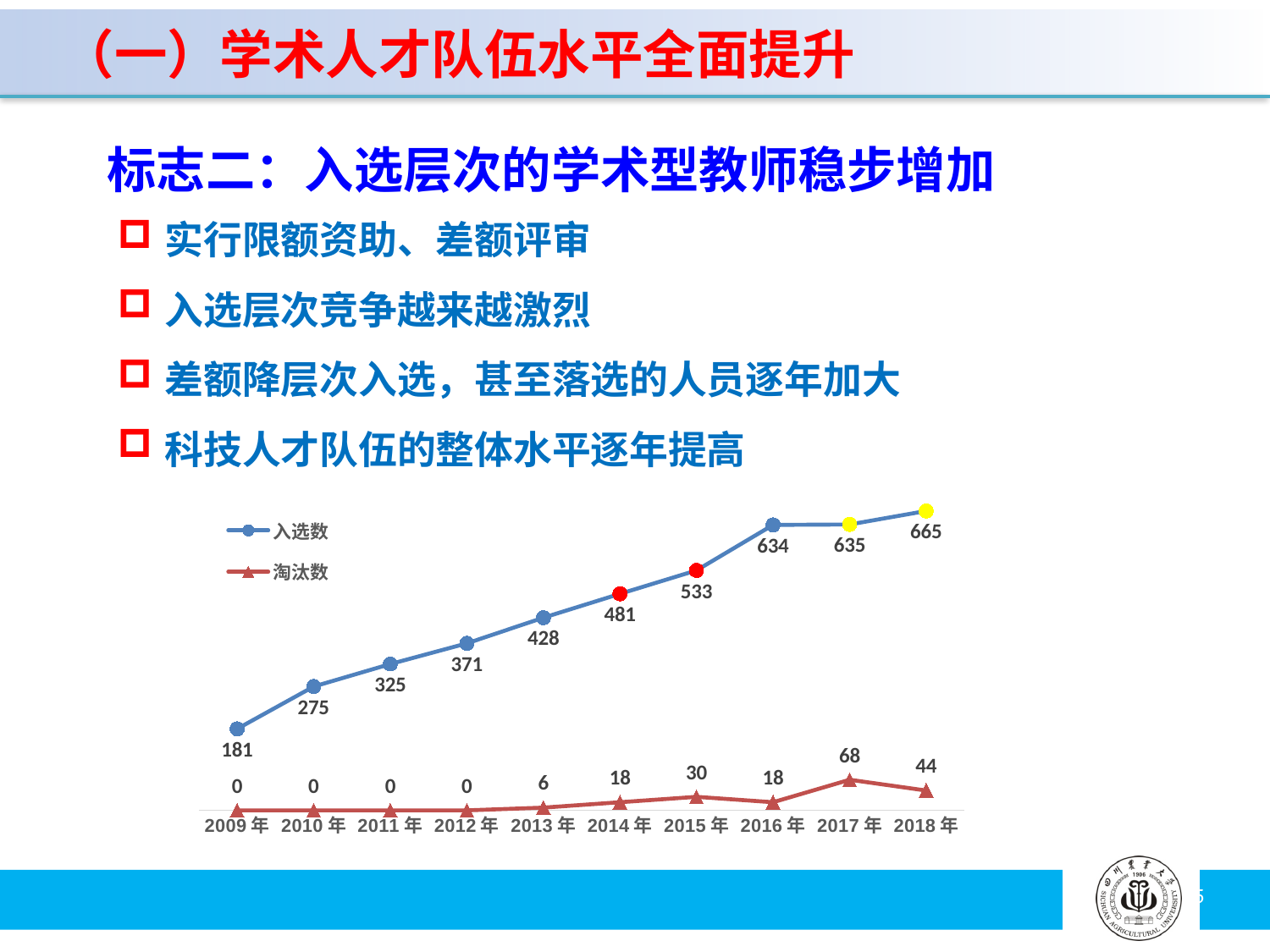

（一）学术人才队伍水平全面提升
标志二：入选层次的学术型教师稳步增加
实行限额资助、差额评审
入选层次竞争越来越激烈
差额降层次入选，甚至落选的人员逐年加大
科技人才队伍的整体水平逐年提高

### Chart

| Category | 入选数 | 淘汰数 |
|---|---|---|
| 2009年 | 181.0 | 0.0 |
| 2010年 | 275.0 | 0.0 |
| 2011年 | 325.0 | 0.0 |
| 2012年 | 371.0 | 0.0 |
| 2013年 | 428.0 | 6.0 |
| 2014年 | 481.0 | 18.0 |
| 2015年 | 533.0 | 30.0 |
| 2016年 | 634.0 | 18.0 |
| 2017年 | 635.0 | 68.0 |
| 2018年 | 665.0 | 44.0 |